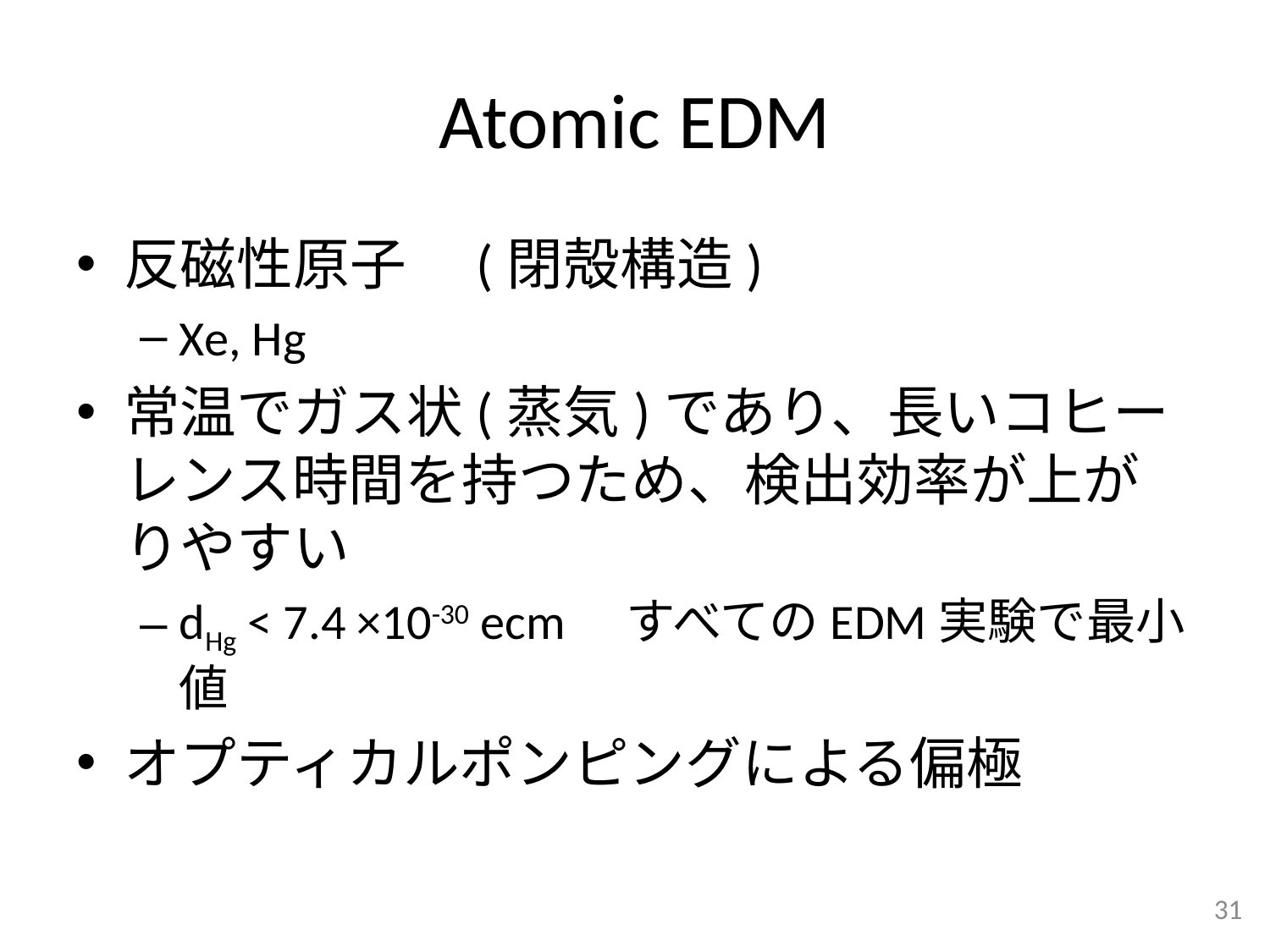

# Atomic EDM
反磁性原子　(閉殻構造)
Xe, Hg
常温でガス状(蒸気)であり、長いコヒーレンス時間を持つため、検出効率が上がりやすい
dHg < 7.4 ×10-30 ecm　すべてのEDM実験で最小値
オプティカルポンピングによる偏極

31